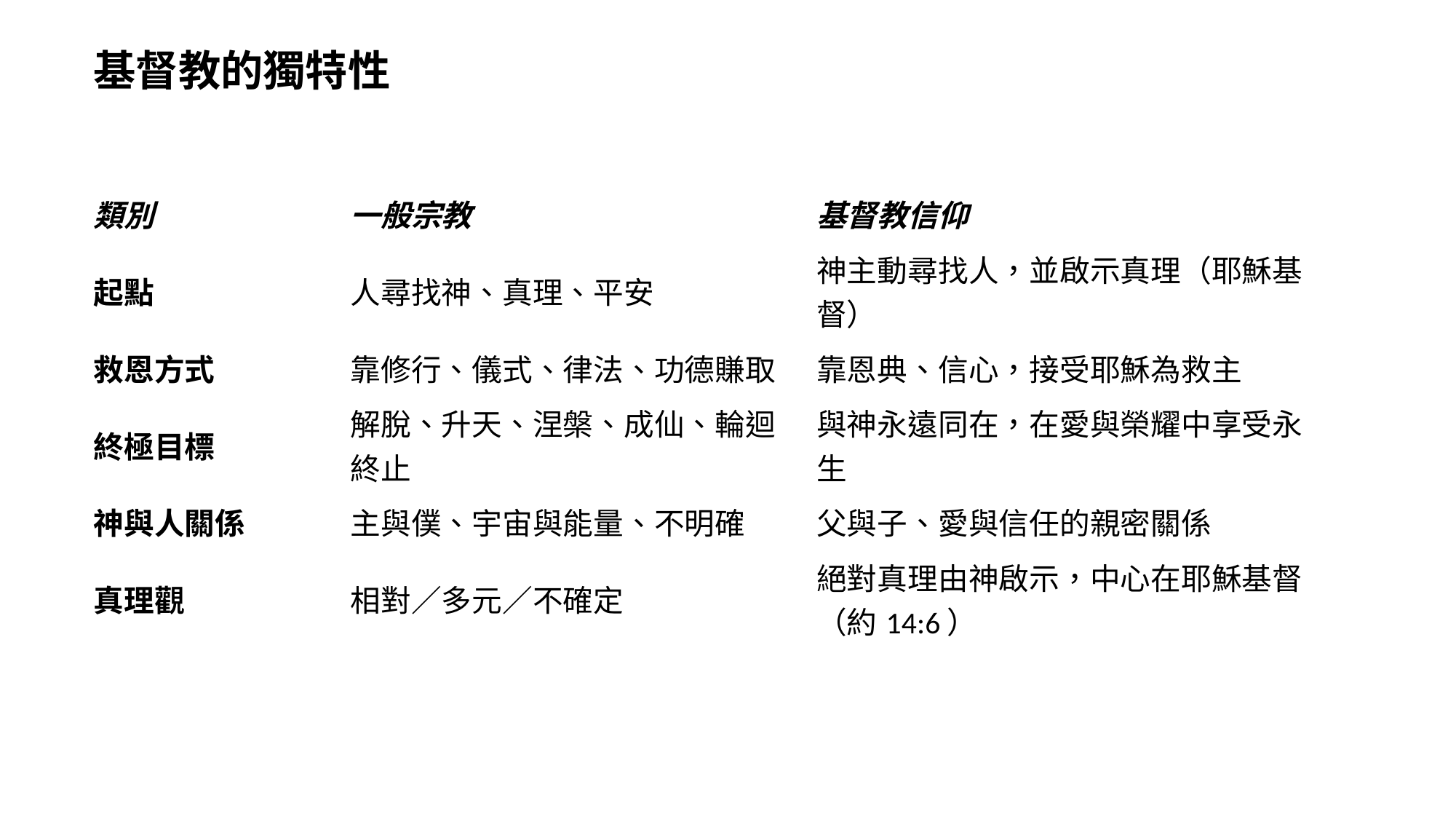

# 基督教的獨特性
| 類別 | 一般宗教 | 基督教信仰 |
| --- | --- | --- |
| 起點 | 人尋找神、真理、平安 | 神主動尋找人，並啟示真理（耶穌基督） |
| 救恩方式 | 靠修行、儀式、律法、功德賺取 | 靠恩典、信心，接受耶穌為救主 |
| 終極目標 | 解脫、升天、涅槃、成仙、輪迴終止 | 與神永遠同在，在愛與榮耀中享受永生 |
| 神與人關係 | 主與僕、宇宙與能量、不明確 | 父與子、愛與信任的親密關係 |
| 真理觀 | 相對／多元／不確定 | 絕對真理由神啟示，中心在耶穌基督（約14:6） |